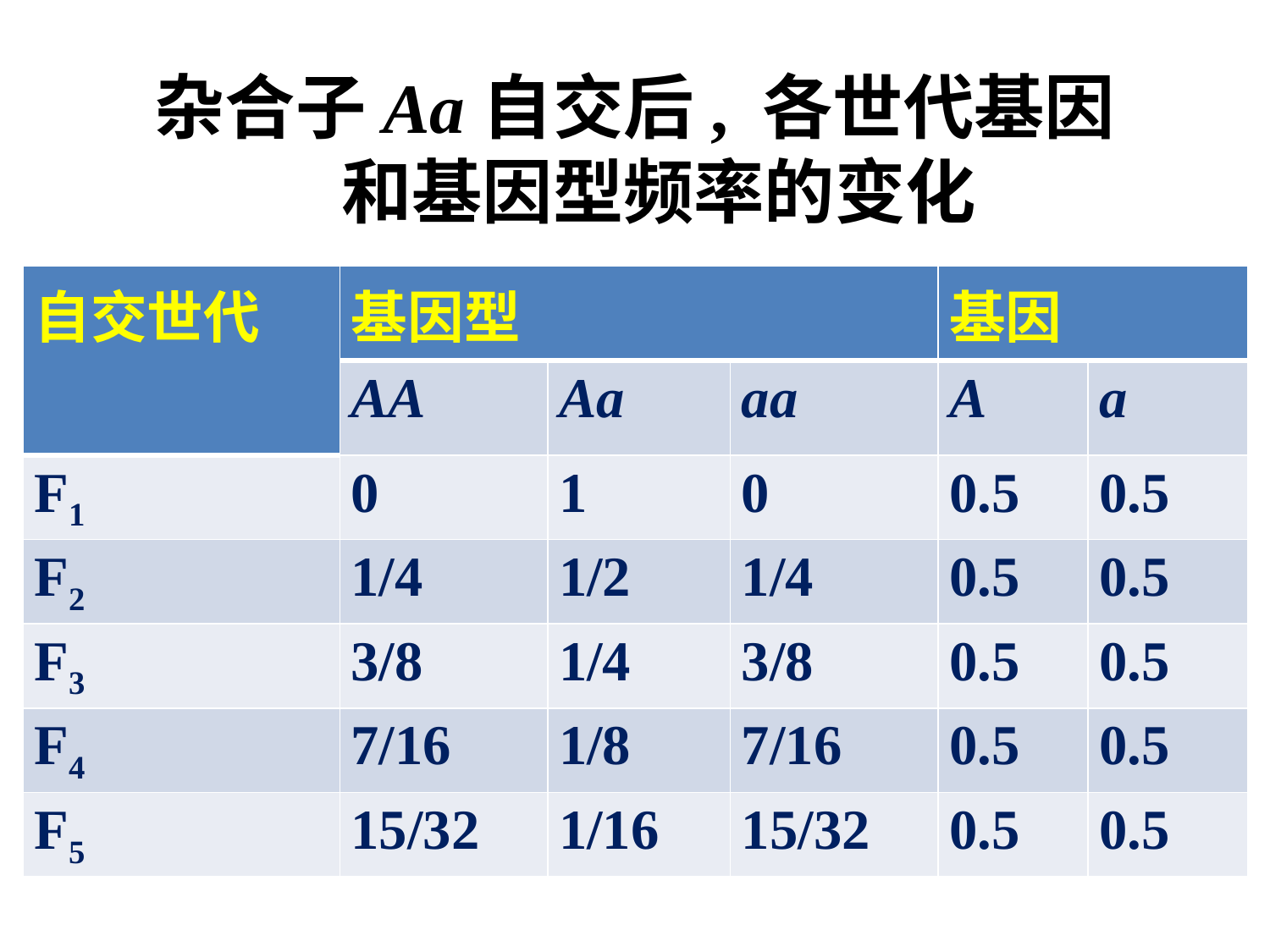

#
杂合子Aa自交后, 各世代基因和基因型频率的变化

| 自交世代 | 基因型 |  |  | 基因 |  |
| --- | --- | --- | --- | --- | --- |
|  | AA | Aa | aa | A | a |
| F1 | 0 | 1 | 0 | 0.5 | 0.5 |
| F2 | 1/4 | 1/2 | 1/4 | 0.5 | 0.5 |
| F3 | 3/8 | 1/4 | 3/8 | 0.5 | 0.5 |
| F4 | 7/16 | 1/8 | 7/16 | 0.5 | 0.5 |
| F5 | 15/32 | 1/16 | 15/32 | 0.5 | 0.5 |